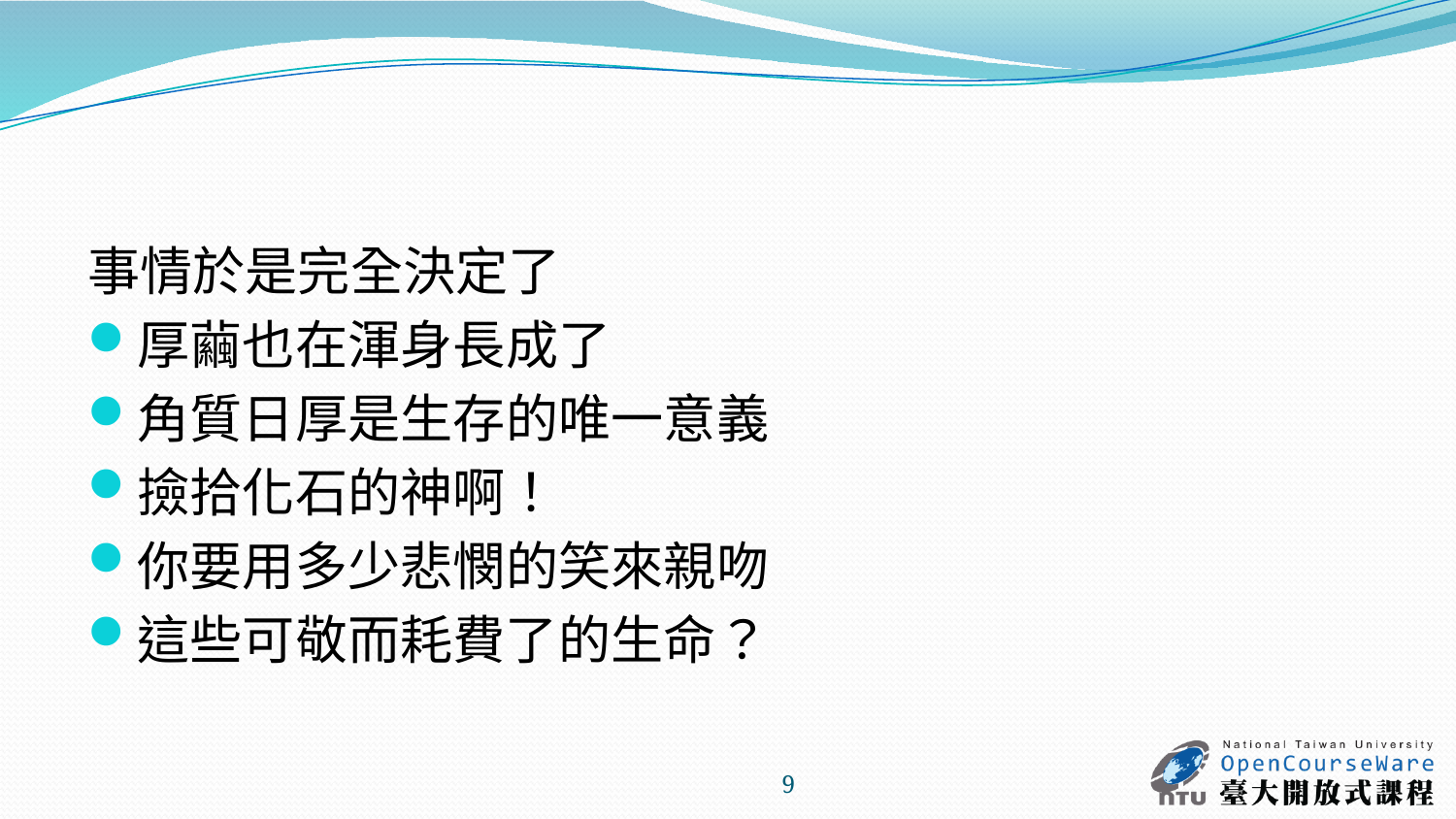

#
事情於是完全決定了
厚繭也在渾身長成了
角質日厚是生存的唯一意義
撿拾化石的神啊！
你要用多少悲憫的笑來親吻
這些可敬而耗費了的生命？

9